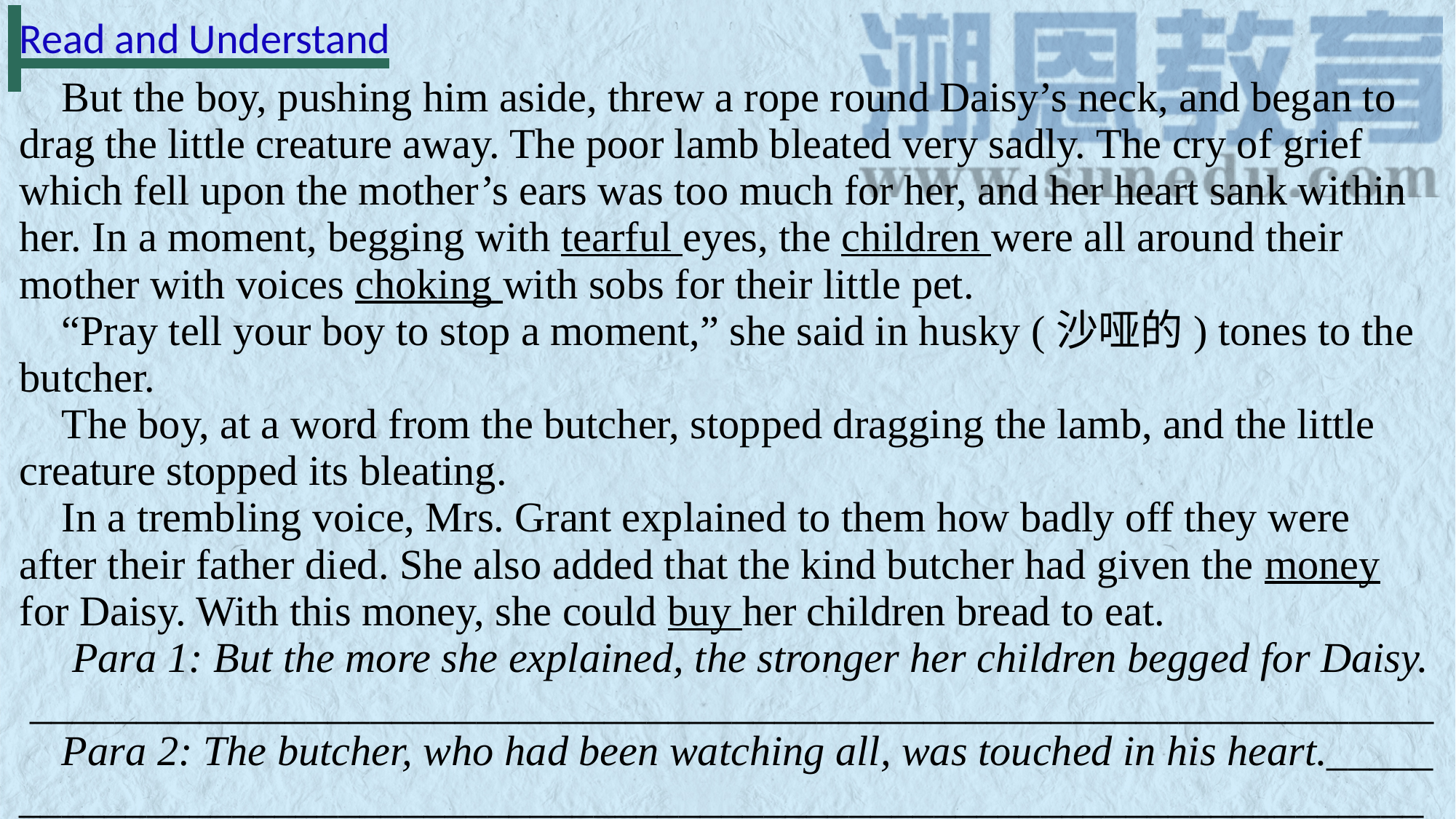

Read and Understand

    But the boy, pushing him aside, threw a rope round Daisy’s neck, and began to drag the little creature away. The poor lamb bleated very sadly. The cry of grief which fell upon the mother’s ears was too much for her, and her heart sank within her. In a moment, begging with tearful eyes, the children were all around their mother with voices choking with sobs for their little pet.
    “Pray tell your boy to stop a moment,” she said in husky (沙哑的) tones to the butcher.
    The boy, at a word from the butcher, stopped dragging the lamb, and the little creature stopped its bleating.
    In a trembling voice, Mrs. Grant explained to them how badly off they were after their father died. She also added that the kind butcher had given the money for Daisy. With this money, she could buy her children bread to eat.
     Para 1: But the more she explained, the stronger her children begged for Daisy.  __________________________________________________________________
    Para 2: The butcher, who had been watching all, was touched in his heart._____ __________________________________________________________________